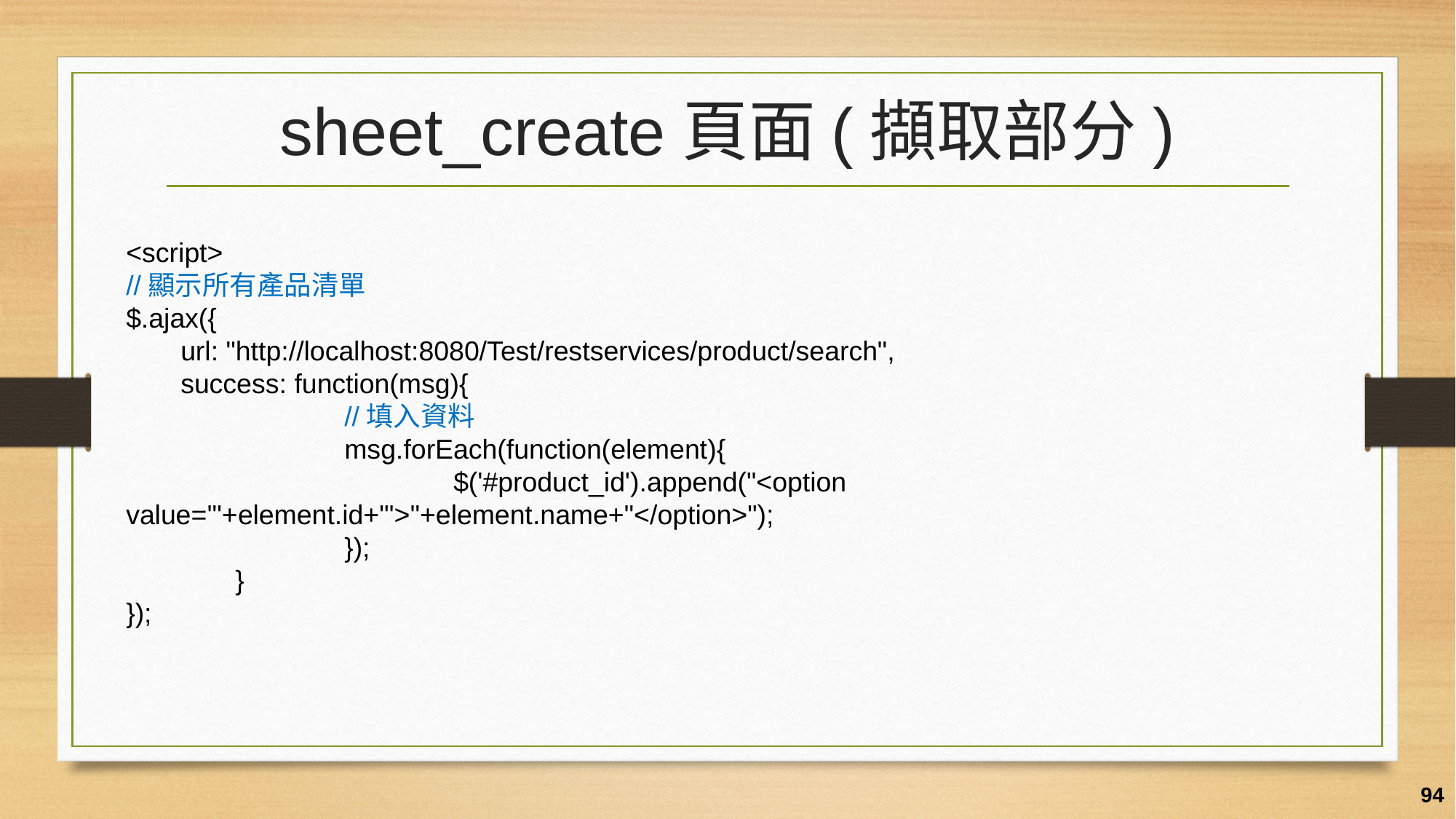

# sheet_create頁面(擷取部分)
<script>
//顯示所有產品清單
$.ajax({
url: "http://localhost:8080/Test/restservices/product/search",
success: function(msg){
		//填入資料
		msg.forEach(function(element){
			$('#product_id').append("<option value='"+element.id+"'>"+element.name+"</option>");
		});
	}
});

94